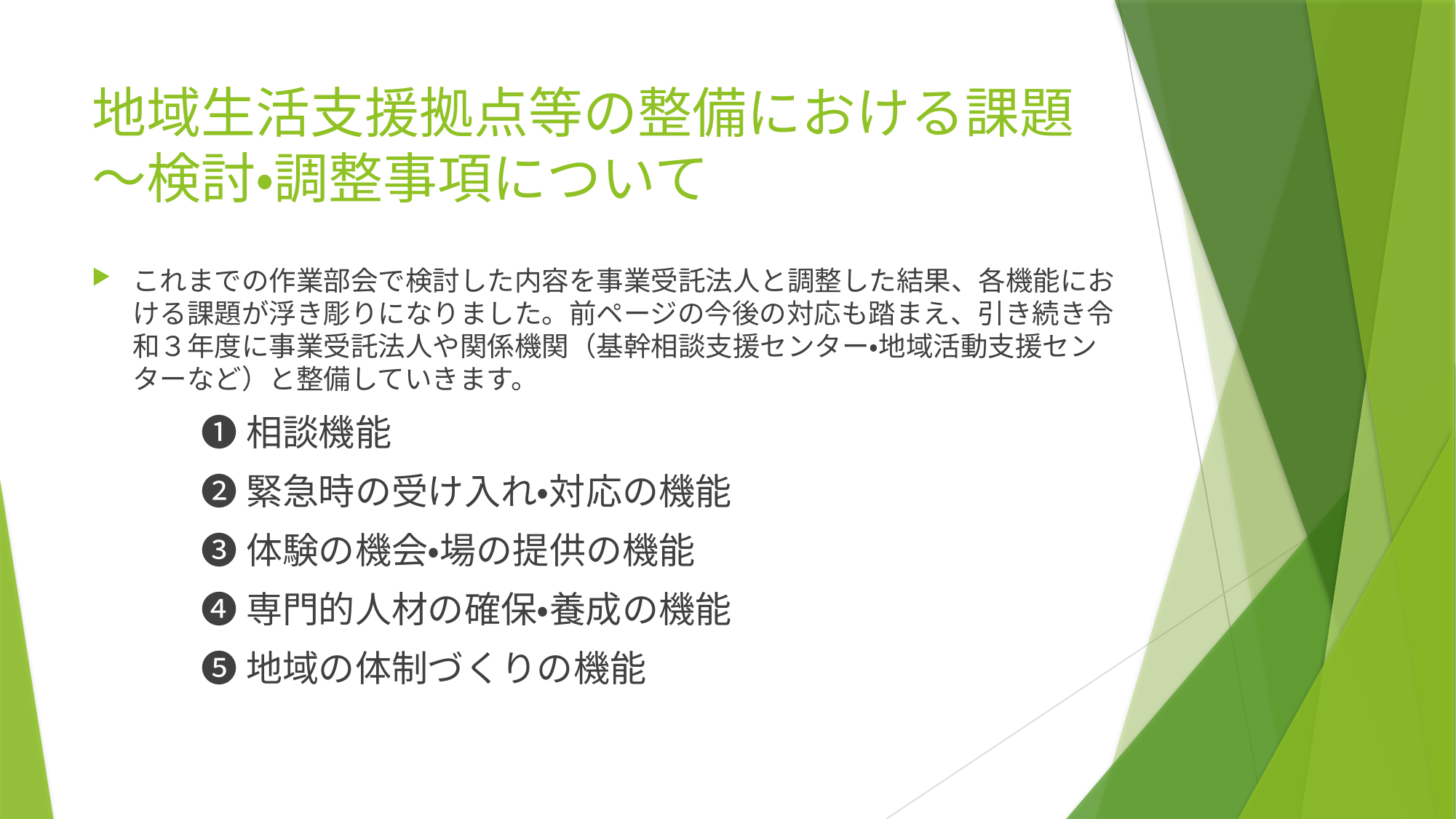

# 地域生活支援拠点等の整備における課題～検討・調整事項について
これまでの作業部会で検討した内容を事業受託法人と調整した結果、各機能における課題が浮き彫りになりました。前ページの今後の対応も踏まえ、引き続き令和３年度に事業受託法人や関係機関（基幹相談支援センター・地域活動支援センターなど）と整備していきます。
	❶相談機能
	➋緊急時の受け入れ・対応の機能
	❸体験の機会・場の提供の機能
	❹専門的人材の確保・養成の機能
	❺地域の体制づくりの機能